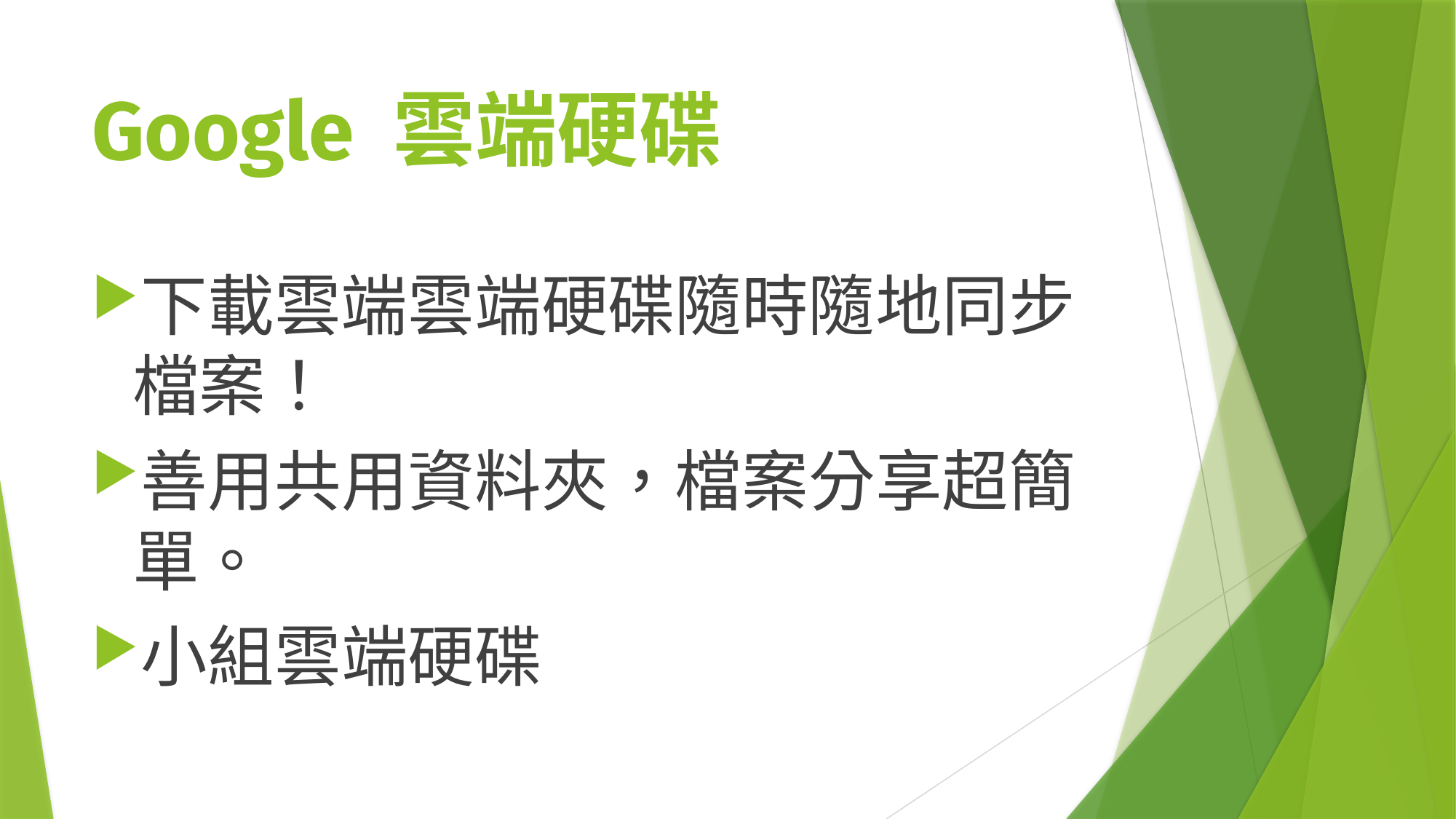

# Google 雲端硬碟
下載雲端雲端硬碟隨時隨地同步檔案！
善用共用資料夾，檔案分享超簡單。
小組雲端硬碟